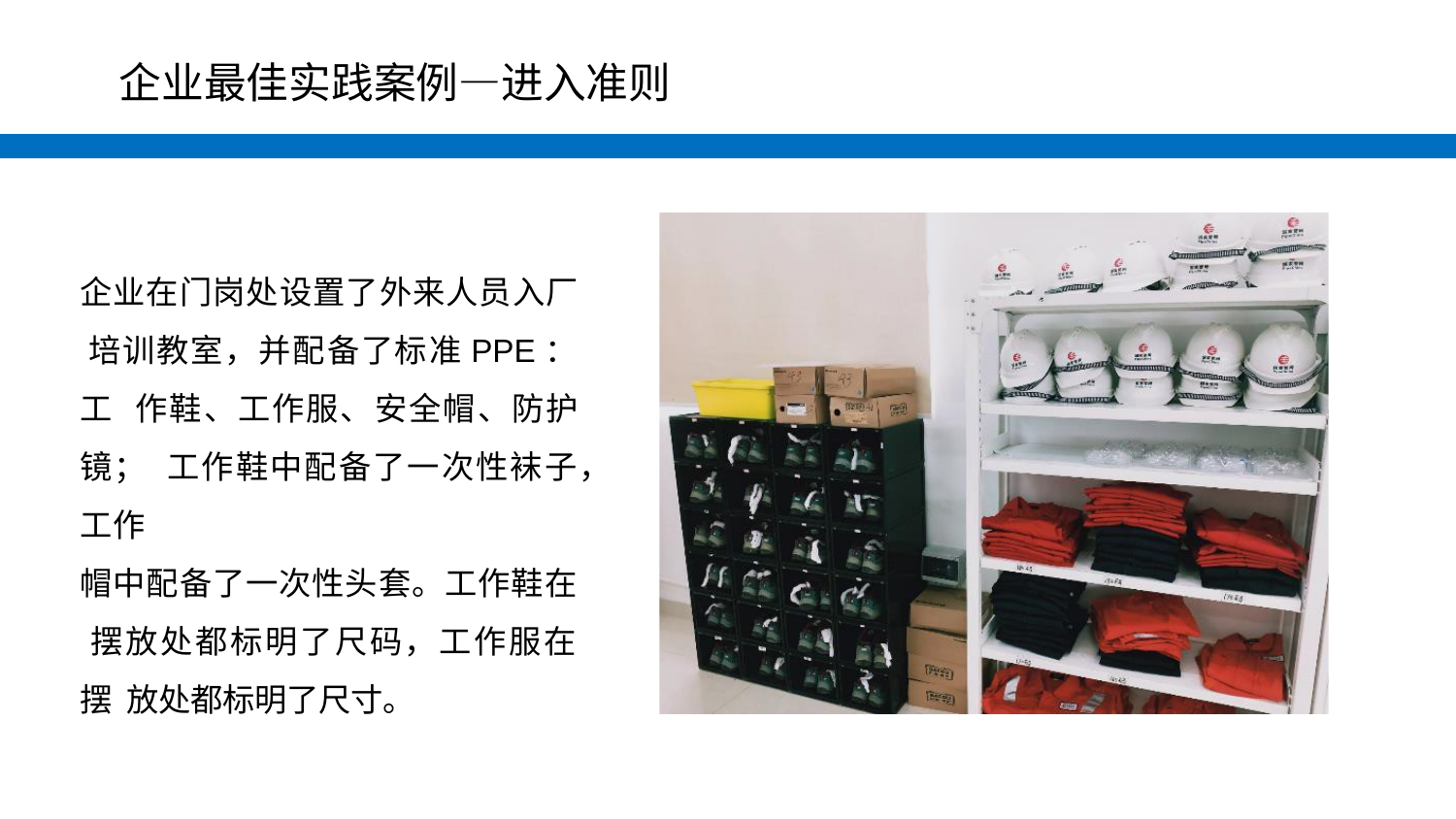

# 企业最佳实践案例—进入准则

企业在门岗处设置了外来人员入厂  培训教室，并配备了标准PPE：工  作鞋、工作服、安全帽、防护镜；  工作鞋中配备了一次性袜子，工作
帽中配备了一次性头套。工作鞋在  摆放处都标明了尺码，工作服在摆  放处都标明了尺寸。